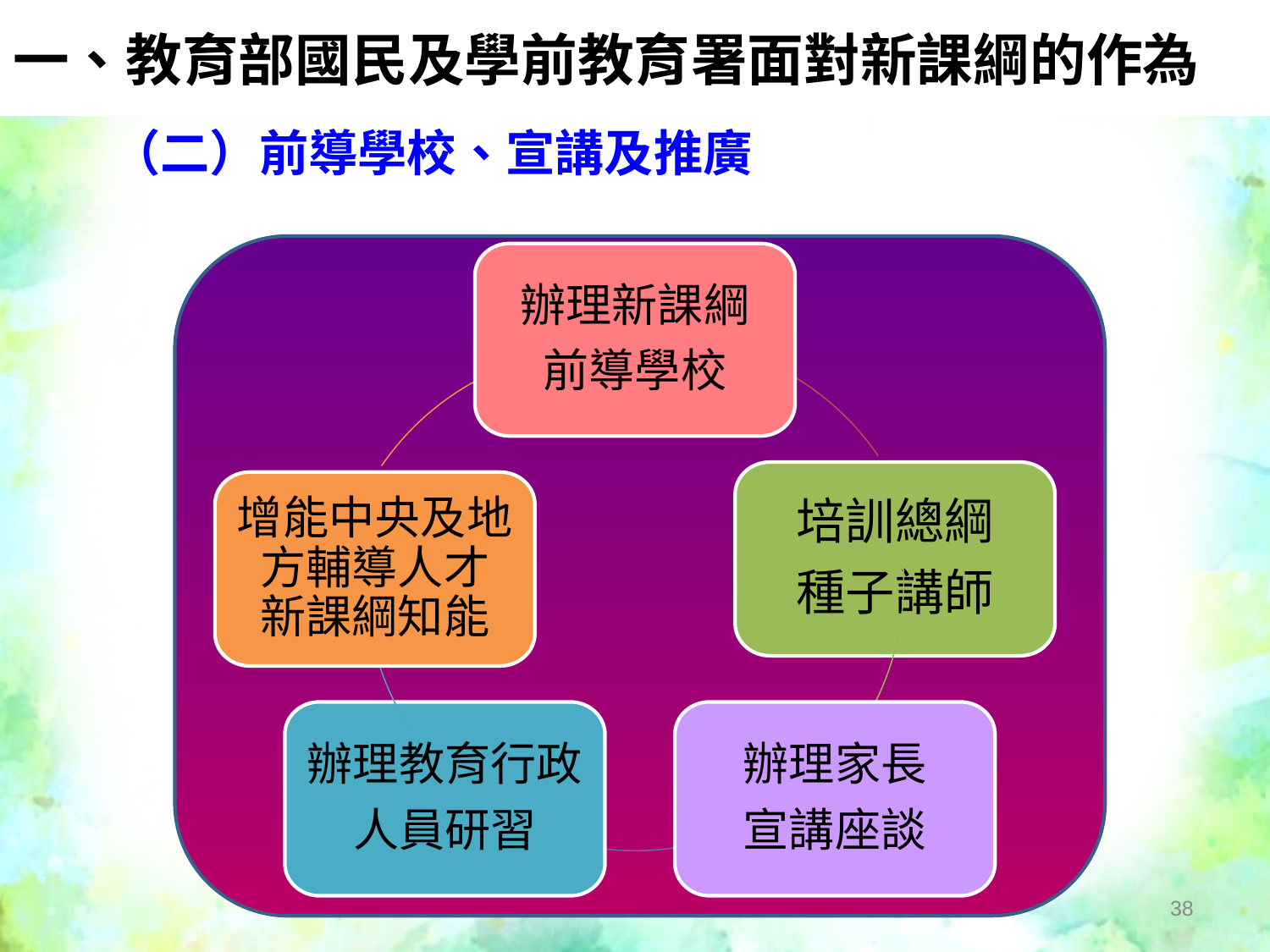

# 一、教育部國民及學前教育署面對新課綱的作為
（二）前導學校、宣講及推廣

辦理新課綱
前導學校

培訓總綱
種子講師
增能中央及地方輔導人才
新課綱知能

辦理教育行政
人員研習
辦理家長
宣講座談
38